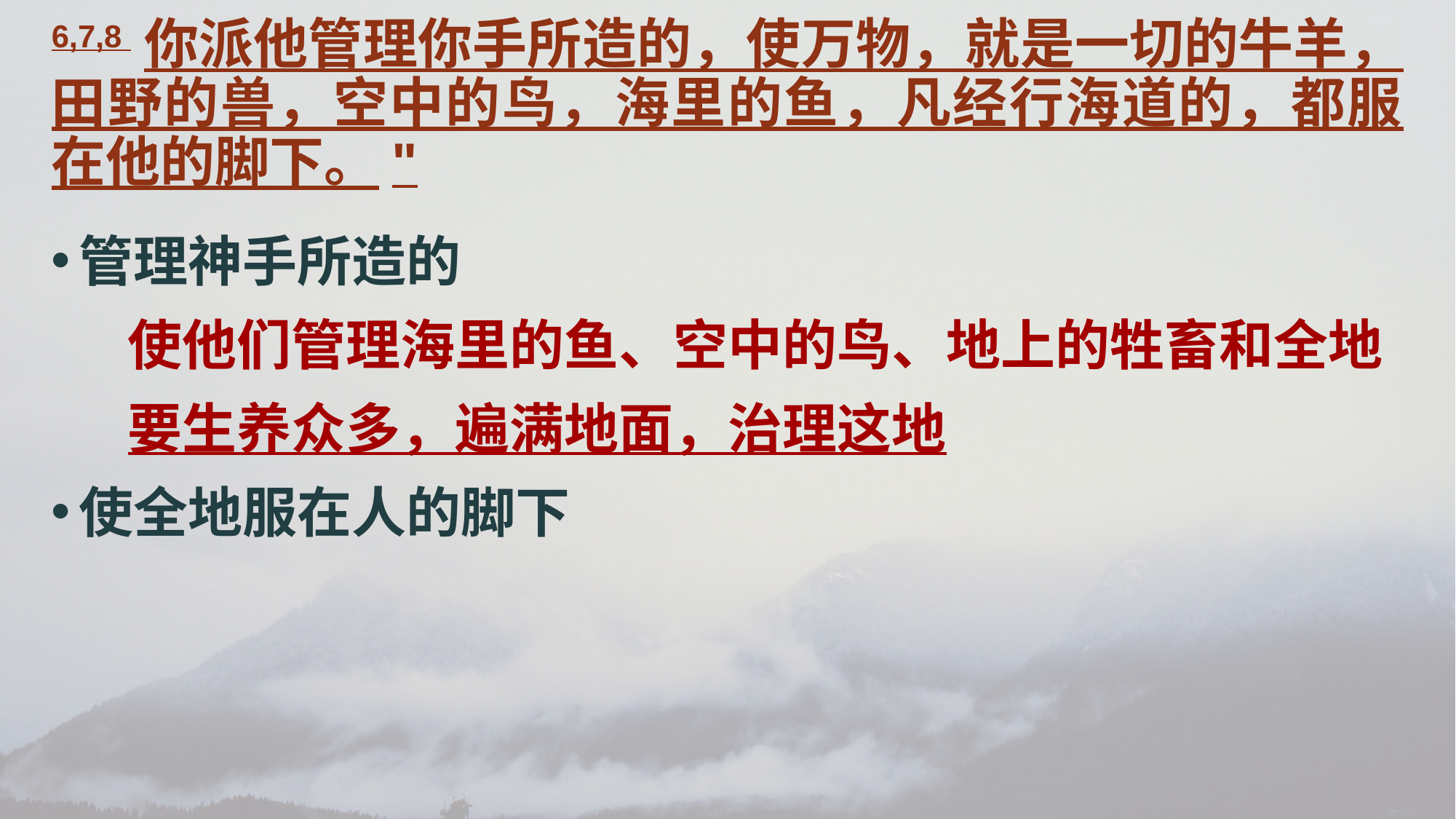

6,7,8 你派他管理你手所造的，使万物，就是一切的牛羊，田野的兽，空中的鸟，海里的鱼，凡经行海道的，都服在他的脚下。"
管理神手所造的
使他们管理海里的鱼、空中的鸟、地上的牲畜和全地
要生养众多，遍满地面，治理这地
使全地服在人的脚下